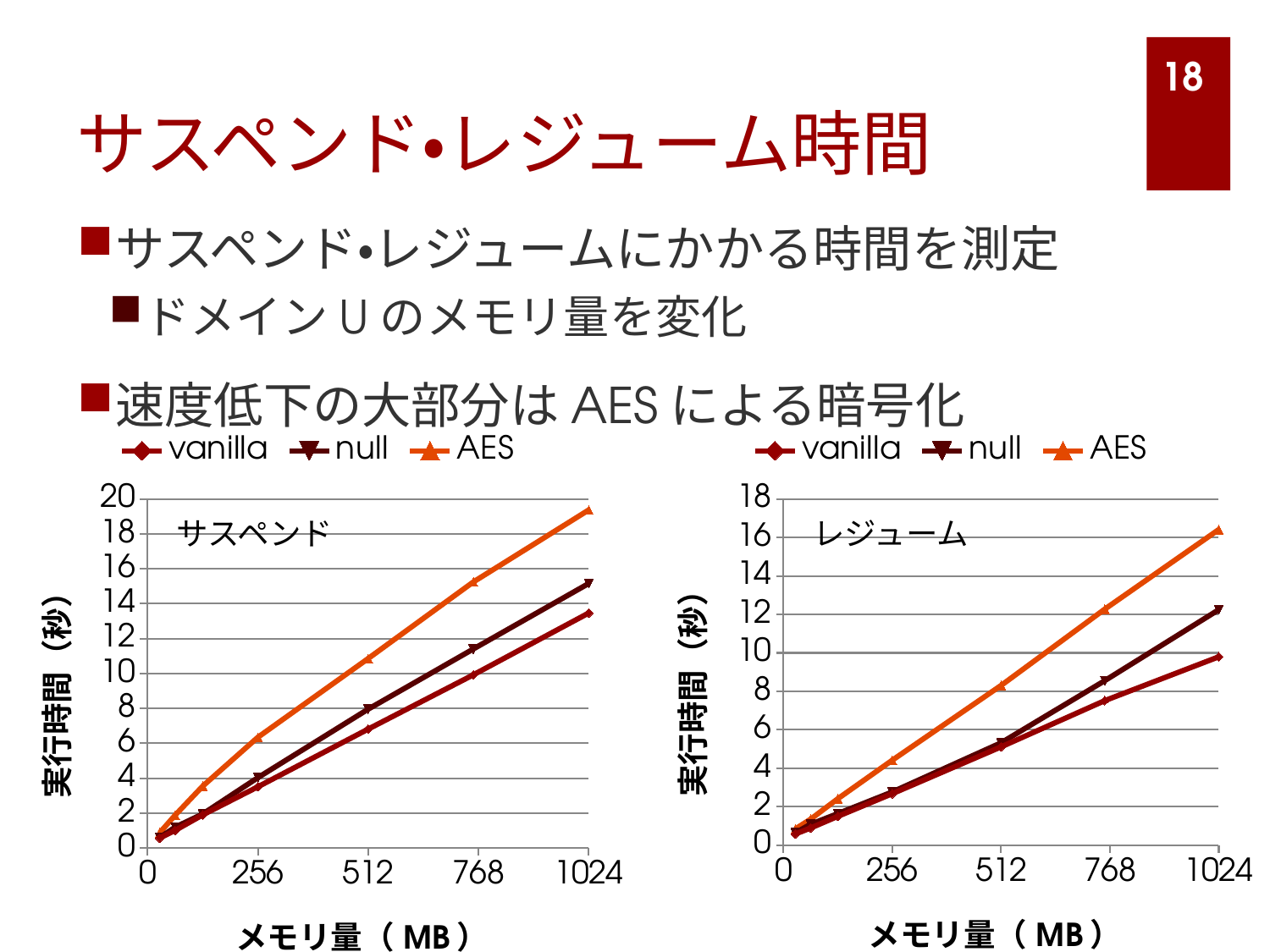

# サスペンド・レジューム時間
18
サスペンド・レジュームにかかる時間を測定
ドメインUのメモリ量を変化
速度低下の大部分はAESによる暗号化

### Chart

| Category | vanilla | null | AES |
|---|---|---|---|

### Chart

| Category | vanilla | null | AES |
|---|---|---|---|
サスペンド
レジューム